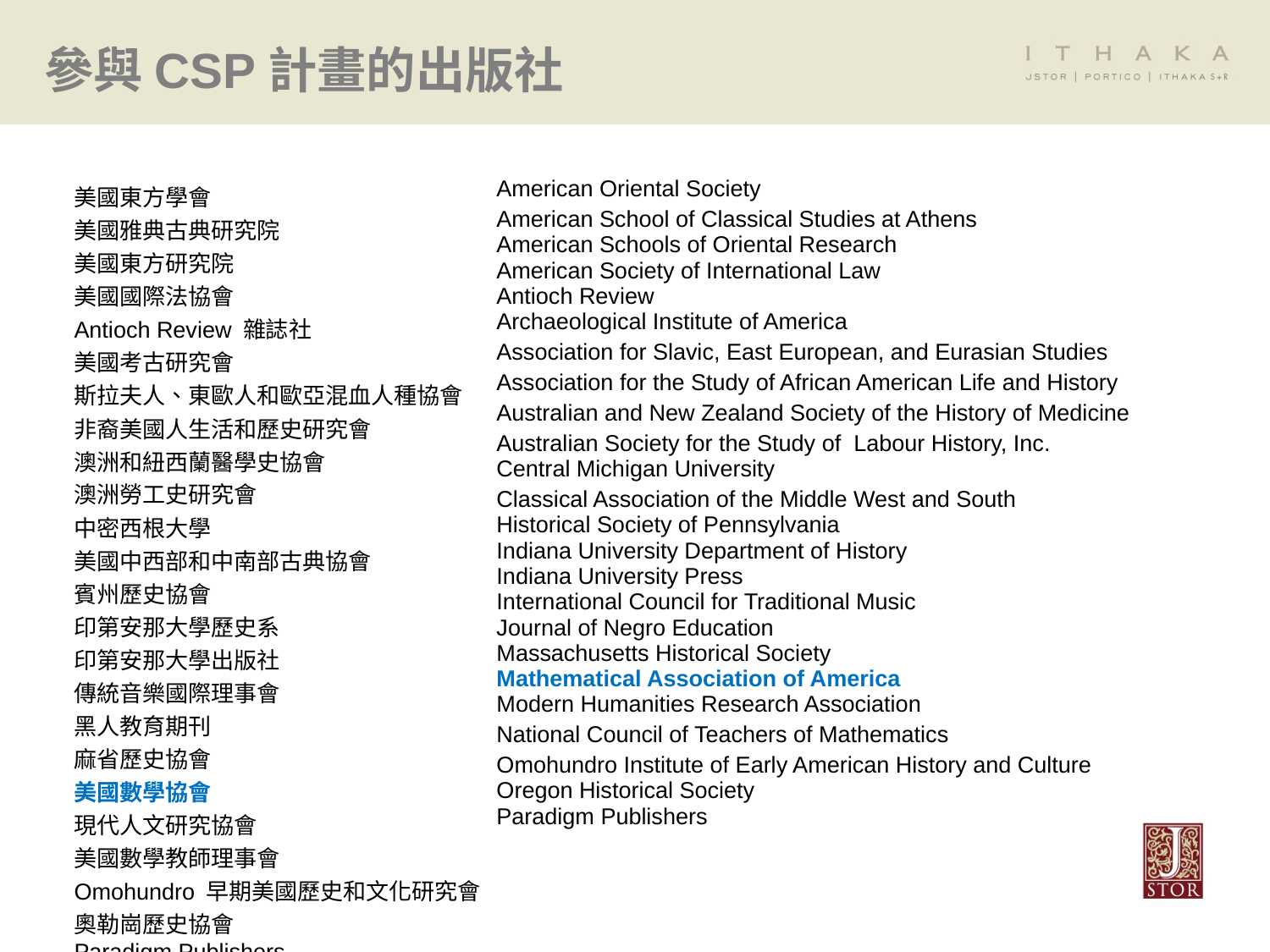

# 參與CSP計畫的出版社
| American Oriental Society |
| --- |
| American School of Classical Studies at Athens |
| American Schools of Oriental Research |
| American Society of International Law |
| Antioch Review |
| Archaeological Institute of America |
| Association for Slavic, East European, and Eurasian Studies |
| Association for the Study of African American Life and History |
| Australian and New Zealand Society of the History of Medicine |
| Australian Society for the Study of Labour History, Inc. |
| Central Michigan University |
| Classical Association of the Middle West and South |
| Historical Society of Pennsylvania |
| Indiana University Department of History |
| Indiana University Press |
| International Council for Traditional Music |
| Journal of Negro Education |
| Massachusetts Historical Society |
| Mathematical Association of America |
| Modern Humanities Research Association |
| National Council of Teachers of Mathematics |
| Omohundro Institute of Early American History and Culture |
| Oregon Historical Society |
| Paradigm Publishers |
| 美國東方學會 |
| --- |
| 美國雅典古典研究院 |
| 美國東方研究院 |
| 美國國際法協會 |
| Antioch Review 雜誌社 |
| 美國考古研究會 |
| 斯拉夫人、東歐人和歐亞混血人種協會 |
| 非裔美國人生活和歷史研究會 |
| 澳洲和紐西蘭醫學史協會 |
| 澳洲勞工史研究會 |
| 中密西根大學 |
| 美國中西部和中南部古典協會 |
| 賓州歷史協會 |
| 印第安那大學歷史系 |
| 印第安那大學出版社 |
| 傳統音樂國際理事會 |
| 黑人教育期刊 |
| 麻省歷史協會 |
| 美國數學協會 |
| 現代人文研究協會 |
| 美國數學教師理事會 |
| Omohundro 早期美國歷史和文化研究會 |
| 奧勒崗歷史協會 |
| Paradigm Publishers |